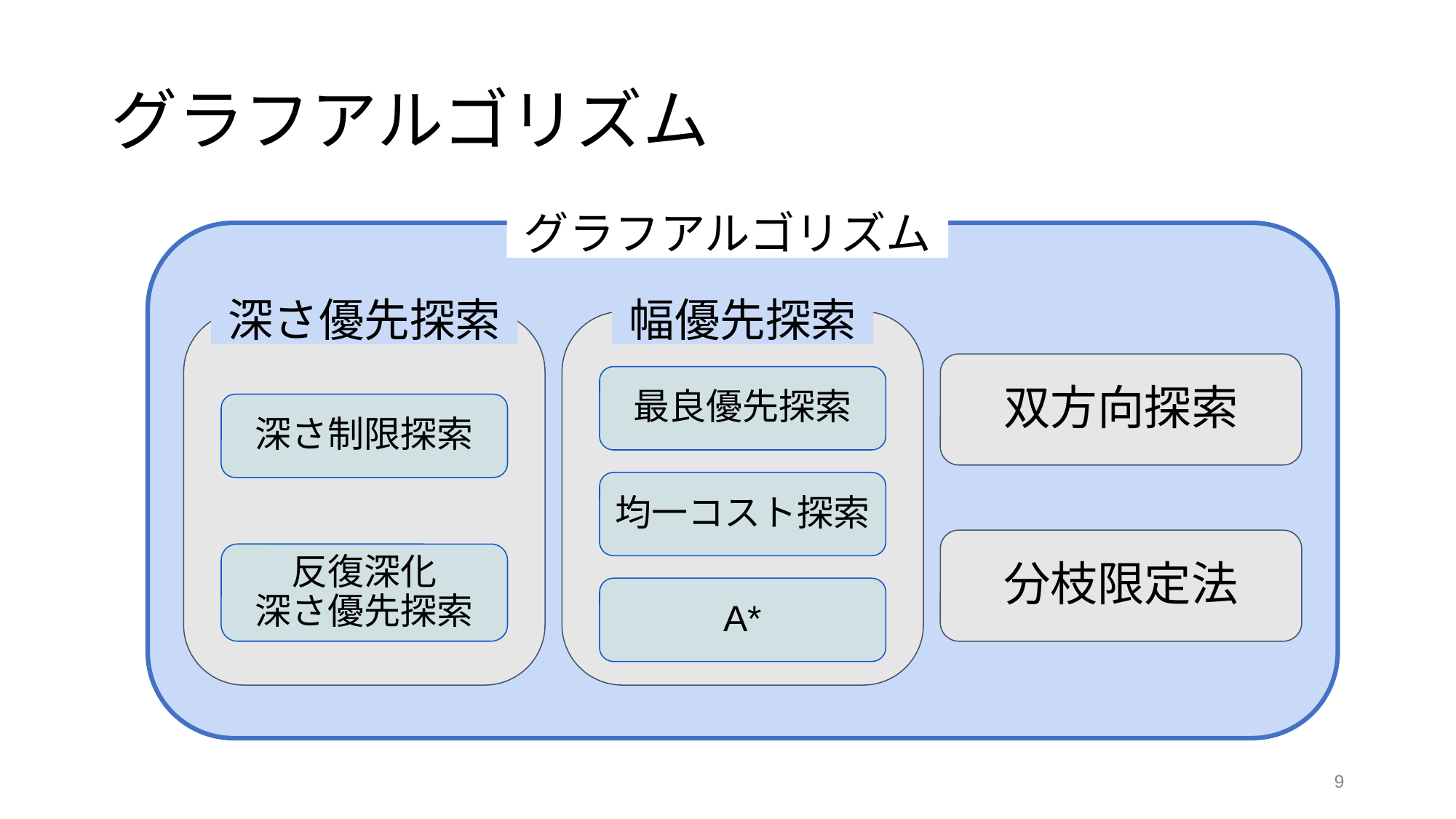

# グラフアルゴリズム
グラフアルゴリズム

深さ優先探索
幅優先探索

双方向探索
最良優先探索
深さ制限探索
均一コスト探索
分枝限定法
反復深化
深さ優先探索
A*
9